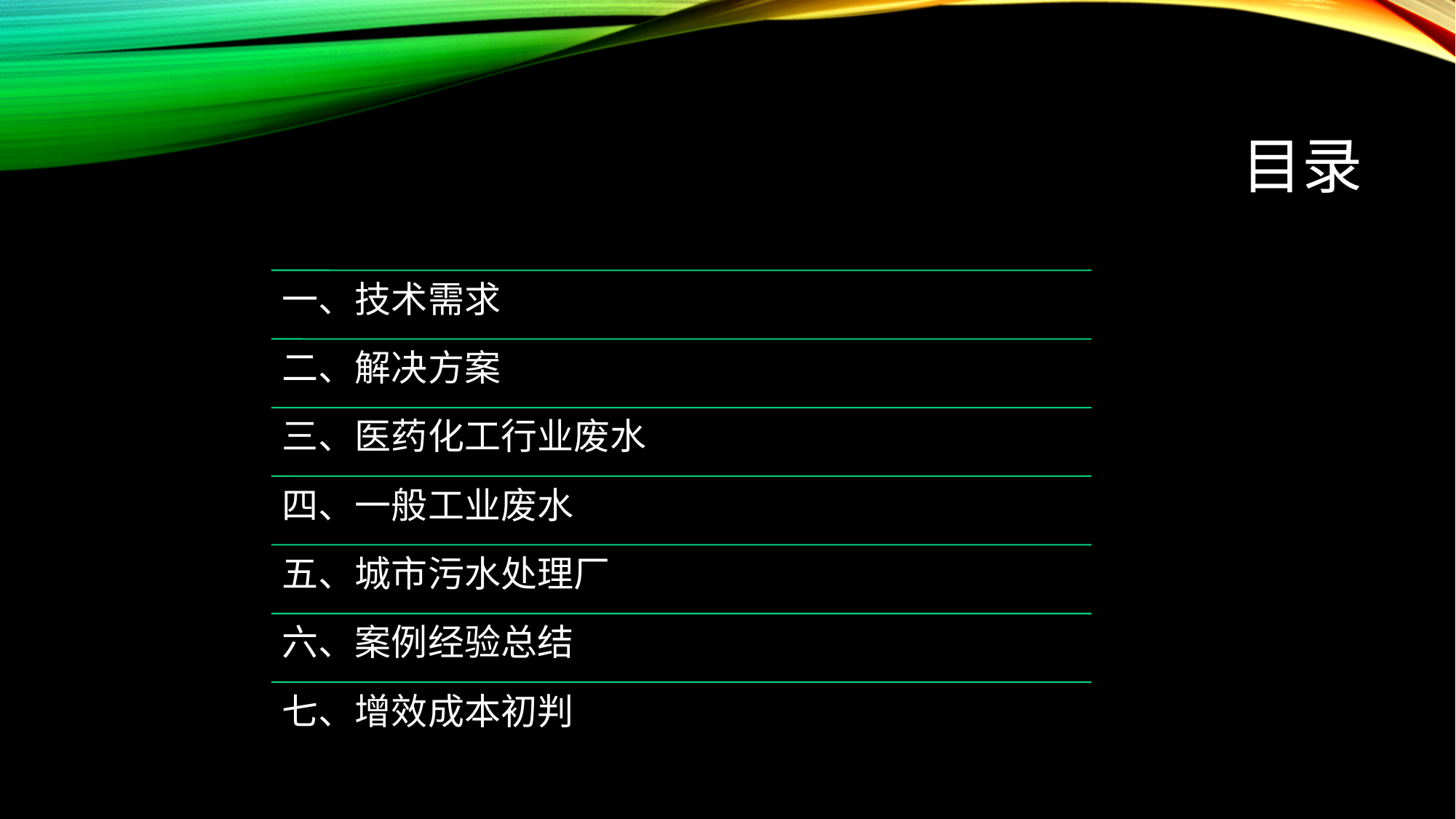

# 目录
一、技术需求
二、解决方案
三、医药化工行业废水
四、一般工业废水
五、城市污水处理厂
六、案例经验总结
七、增效成本初判